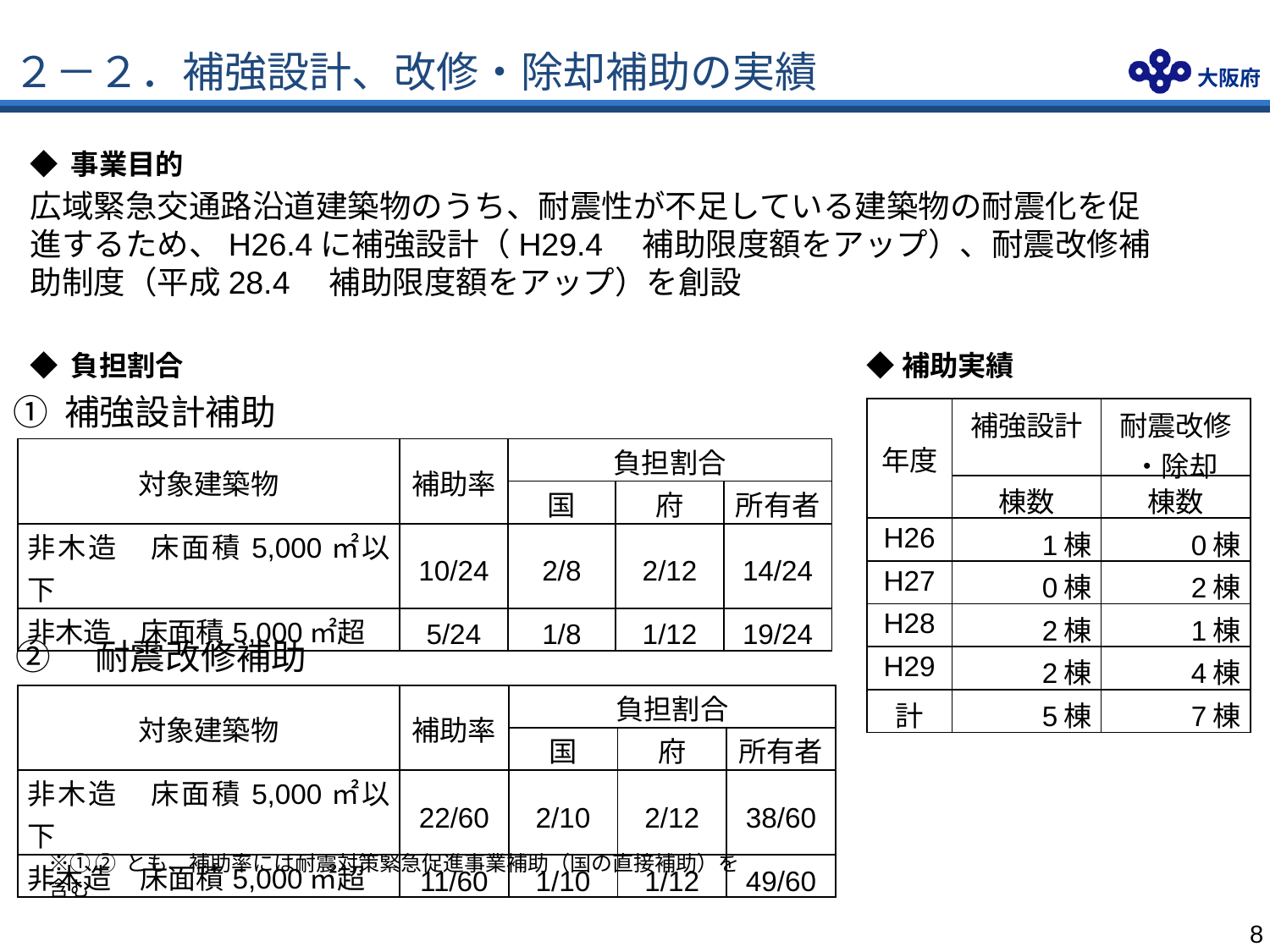

# ２－２．補強設計、改修・除却補助の実績
◆ 事業目的
広域緊急交通路沿道建築物のうち、耐震性が不足している建築物の耐震化を促進するため、H26.4に補強設計（H29.4　補助限度額をアップ）、耐震改修補助制度（平成28.4　補助限度額をアップ）を創設
◆ 負担割合
◆補助実績
① 補強設計補助
| 年度 | 補強設計 | 耐震改修 ・除却 |
| --- | --- | --- |
|  | 棟数 | 棟数 |
| H26 | 1棟 | 0棟 |
| H27 | 0棟 | 2棟 |
| H28 | 2棟 | 1棟 |
| H29 | 2棟 | 4棟 |
| 計 | 5棟 | 7棟 |
| 対象建築物 | 補助率 | 負担割合 |  |  |
| --- | --- | --- | --- | --- |
|  |  | 国 | 府 | 所有者 |
| 非木造　床面積5,000㎡以下 | 10/24 | 2/8 | 2/12 | 14/24 |
| 非木造　床面積5,000㎡超 | 5/24 | 1/8 | 1/12 | 19/24 |
②　耐震改修補助
| 対象建築物 | 補助率 | 負担割合 |  |  |
| --- | --- | --- | --- | --- |
|  |  | 国 | 府 | 所有者 |
| 非木造　床面積5,000㎡以下 | 22/60 | 2/10 | 2/12 | 38/60 |
| 非木造　床面積5,000㎡超 | 11/60 | 1/10 | 1/12 | 49/60 |
※① ② とも、補助率には耐震対策緊急促進事業補助（国の直接補助）を含む
8